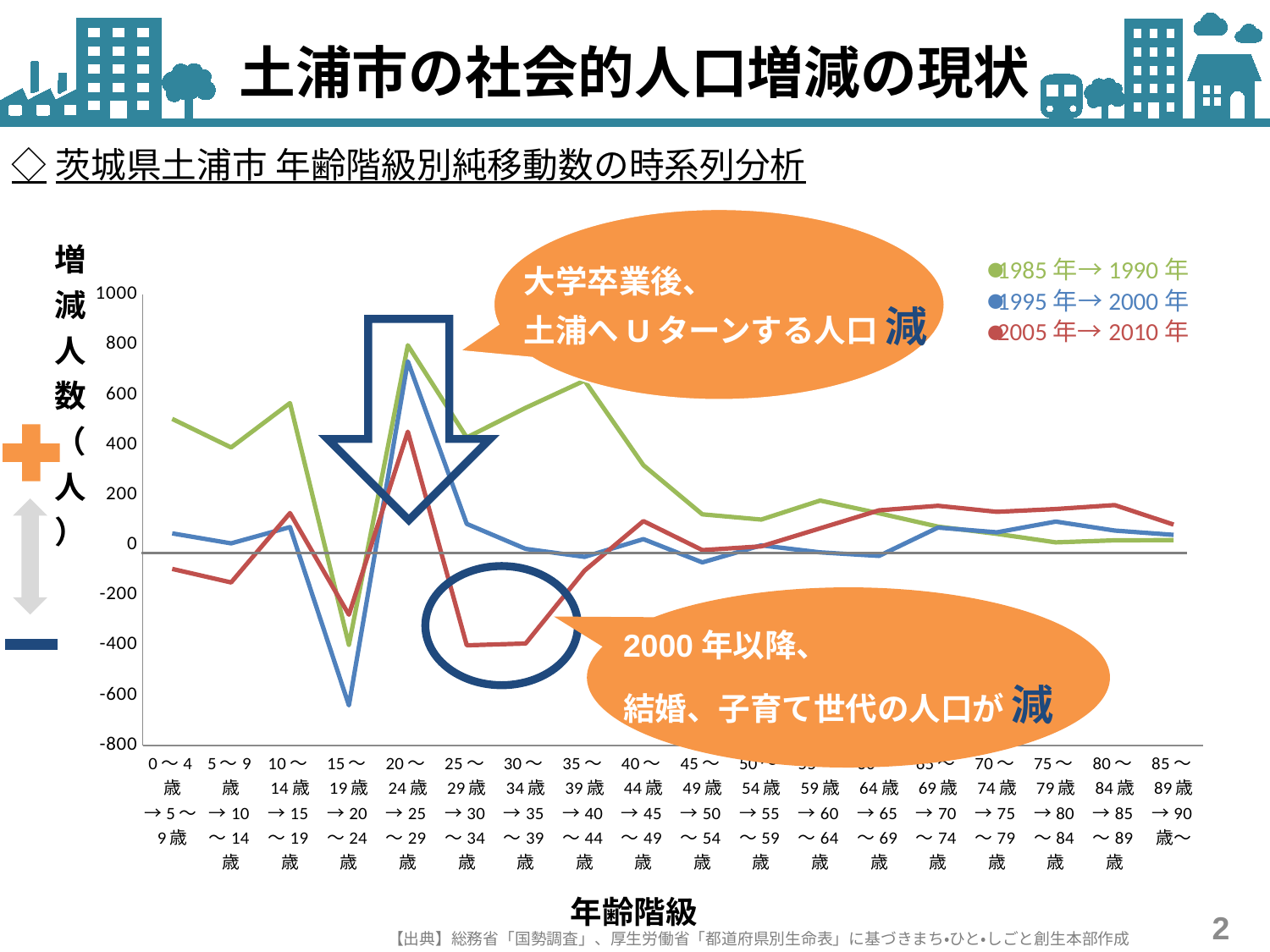

土浦市の社会的人口増減の現状

◇茨城県土浦市 年齢階級別純移動数の時系列分析

大学卒業後、
土浦へUターンする人口 減

### Chart

| Category | 1985年→1990年 | 1995年→2000年 | 2005年→2010年 |
|---|---|---|---|
| 0〜4歳→5〜9歳 | 504.0 | 47.0 | -95.0 |
| 5〜9歳→10〜14歳 | 390.0 | 7.0 | -149.0 |
| 10〜14歳→15〜19歳 | 567.0 | 72.0 | 128.0 |
| 15〜19歳→20〜24歳 | -398.0 | -640.0 | -278.0 |
| 20〜24歳→25〜29歳 | 798.0 | 734.0 | 453.0 |
| 25〜29歳→30〜34歳 | 430.0 | 85.0 | -400.0 |
| 30〜34歳→35〜39歳 | 548.0 | -15.0 | -393.0 |
| 35〜39歳→40〜44歳 | 657.0 | -47.0 | -102.0 |
| 40〜44歳→45〜49歳 | 319.0 | 24.0 | 96.0 |
| 45〜49歳→50〜54歳 | 123.0 | -69.0 | -20.0 |
| 50〜54歳→55〜59歳 | 102.0 | -1.0 | -5.0 |
| 55〜59歳→60〜64歳 | 178.0 | -29.0 | 67.0 |
| 60〜64歳→65〜69歳 | 127.0 | -43.0 | 139.0 |
| 65〜69歳→70〜74歳 | 74.0 | 70.0 | 157.0 |
| 70〜74歳→75〜79歳 | 45.0 | 51.0 | 133.0 |
| 75〜79歳→80〜84歳 | 11.0 | 94.0 | 144.0 |
| 80〜84歳→85〜89歳 | 19.0 | 58.0 | 160.0 |
| 85〜89歳→90歳〜 | 20.0 | 41.0 | 82.0 |
●
1985年→1990年
●
1995年→2000年
●
2005年→2010年

2000年以降、
結婚、子育て世代の人口が 減

2
【出典】総務省「国勢調査」、厚生労働省「都道府県別生命表」に基づきまち・ひと・しごと創生本部作成